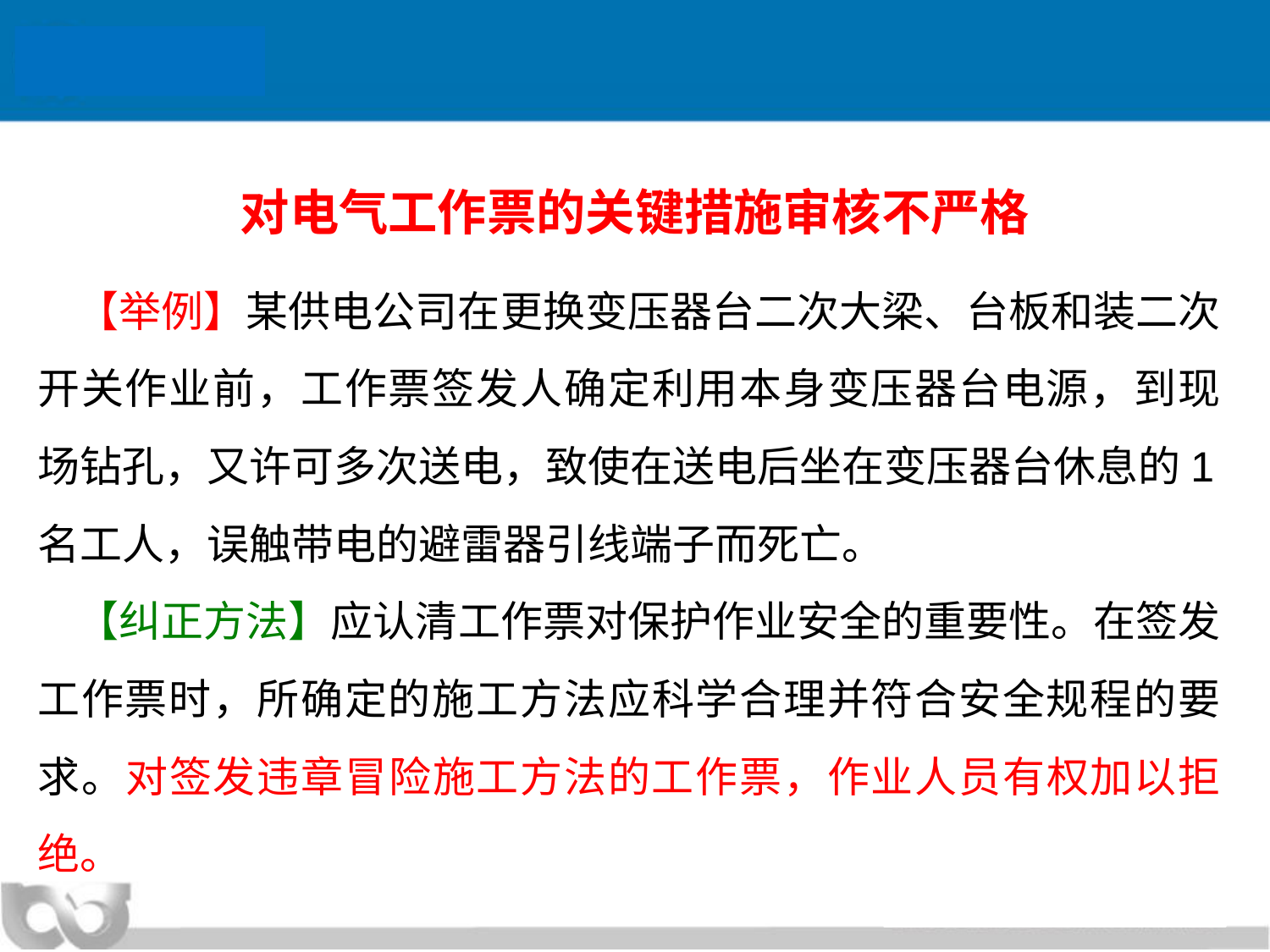

# 对电气工作票的关键措施审核不严格
   【举例】某供电公司在更换变压器台二次大梁、台板和装二次开关作业前，工作票签发人确定利用本身变压器台电源，到现场钻孔，又许可多次送电，致使在送电后坐在变压器台休息的1名工人，误触带电的避雷器引线端子而死亡。
   【纠正方法】应认清工作票对保护作业安全的重要性。在签发工作票时，所确定的施工方法应科学合理并符合安全规程的要求。对签发违章冒险施工方法的工作票，作业人员有权加以拒绝。